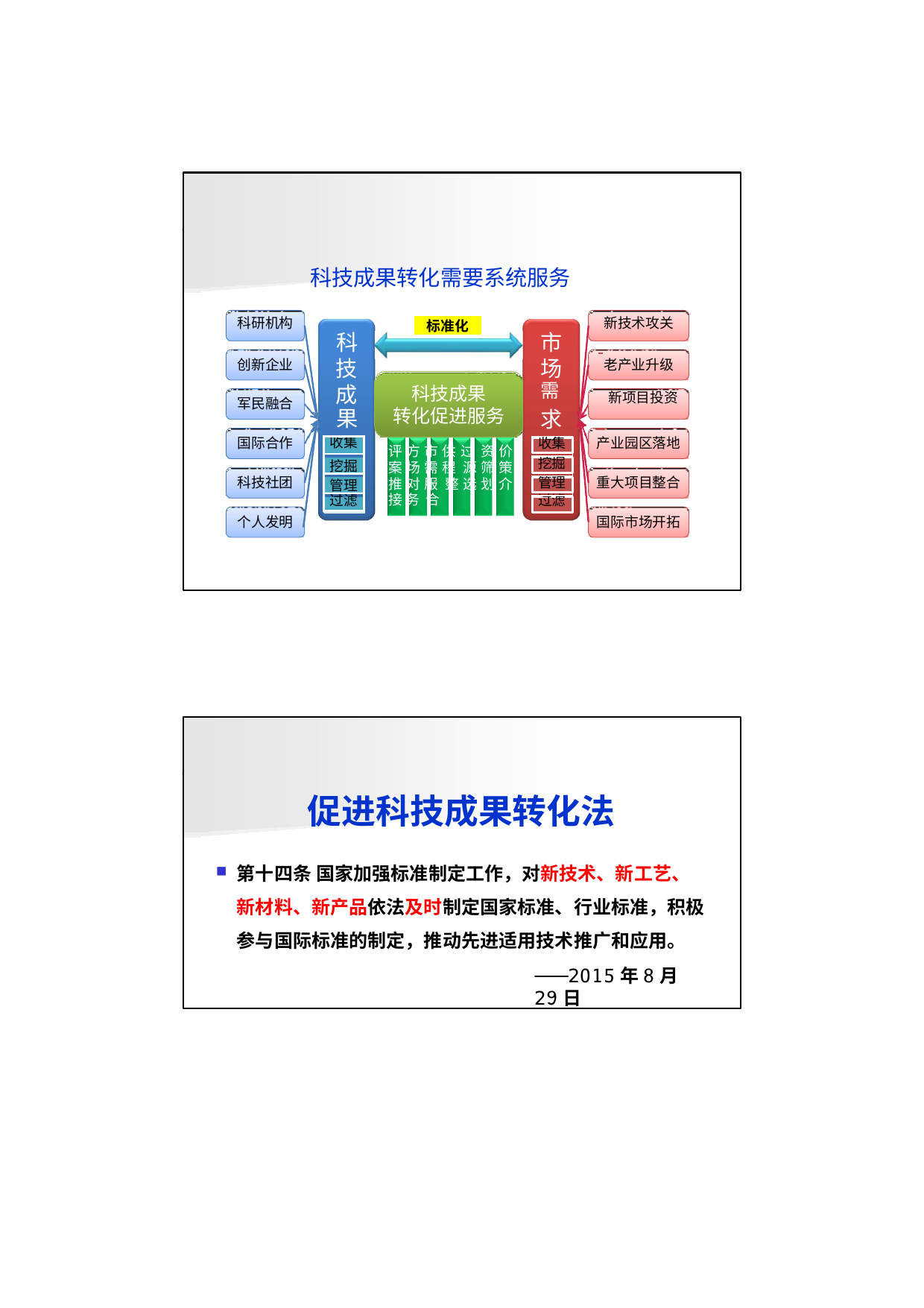

科技成果转化需要系统服务

科研机构
 		科
新技术攻关
市
场
需	新项目投资
求
标准化

技 成
创新企业
老产业升级
科技成果 转化促进服务

军民融合
 		果

国际合作
产业园区落地
| 收集 |
| --- |
| 挖掘 |
| 管理 |
| 过滤 |

| 收集 |
| --- |
| 挖掘 |
| 管理 |
| 过滤 |
评 方 市 供 过 资 价 案 场 需 程 源 筛 策 推 对 服 整 选 划 介 接 务 合

科技社团
重大项目整合

个人发明
国际市场开拓

促进科技成果转化法
第十四条 国家加强标准制定工作，对新技术、新工艺、 新材料、新产品依法及时制定国家标准、行业标准，积极 参与国际标准的制定，推动先进适用技术推广和应用。

——2015年8月29日